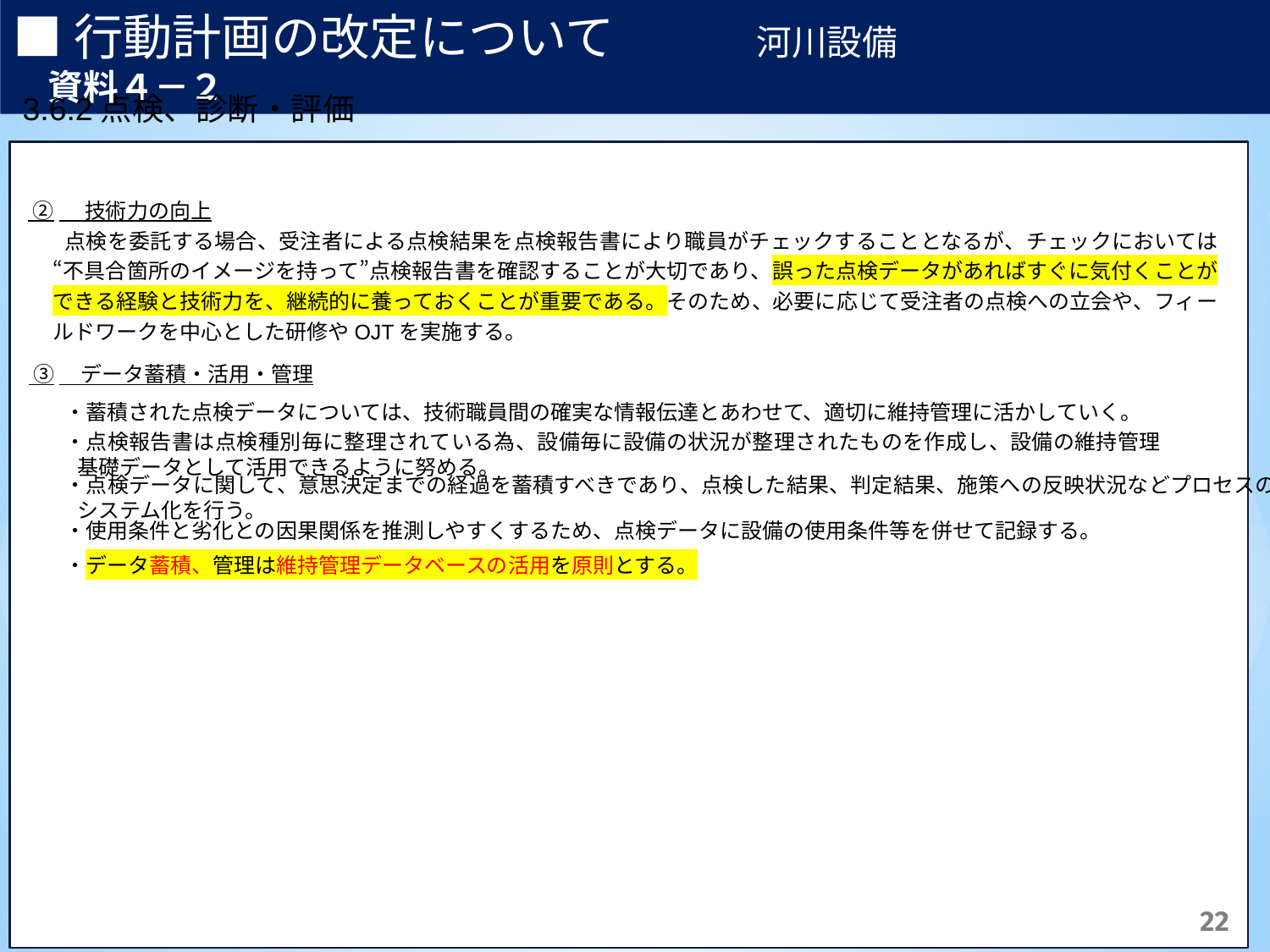

■行動計画の改定について　　　　河川設備　　　　　　　　　　　資料４－２
3.6.2点検、診断・評価
【補足】	体制は主に行っている実施主体を記載しており、これによらない場合もある。
※1	日常点検の頻度は当該路線により異なり、交通量2万台/日以上の路線では週2回、それ以外では週1回の頻度で実施。
※2	臨時的に行う緊急点検等は必要に応じて随意実施。
 ②　 技術力の向上
点検を委託する場合、受注者による点検結果を点検報告書により職員がチェックすることとなるが、チェックにおいては“不具合箇所のイメージを持って”点検報告書を確認することが大切であり、誤った点検データがあればすぐに気付くことができる経験と技術力を、継続的に養っておくことが重要である。そのため、必要に応じて受注者の点検への立会や、フィールドワークを中心とした研修やOJTを実施する。
 ③　データ蓄積・活用・管理
・蓄積された点検データについては、技術職員間の確実な情報伝達とあわせて、適切に維持管理に活かしていく。
・点検報告書は点検種別毎に整理されている為、設備毎に設備の状況が整理されたものを作成し、設備の維持管理基礎データとして活用できるように努める。
・点検データに関して、意思決定までの経過を蓄積すべきであり、点検した結果、判定結果、施策への反映状況などプロセスのシステム化を行う。
・使用条件と劣化との因果関係を推測しやすくするため、点検データに設備の使用条件等を併せて記録する。
・データ蓄積、管理は維持管理データベースの活用を原則とする。

22